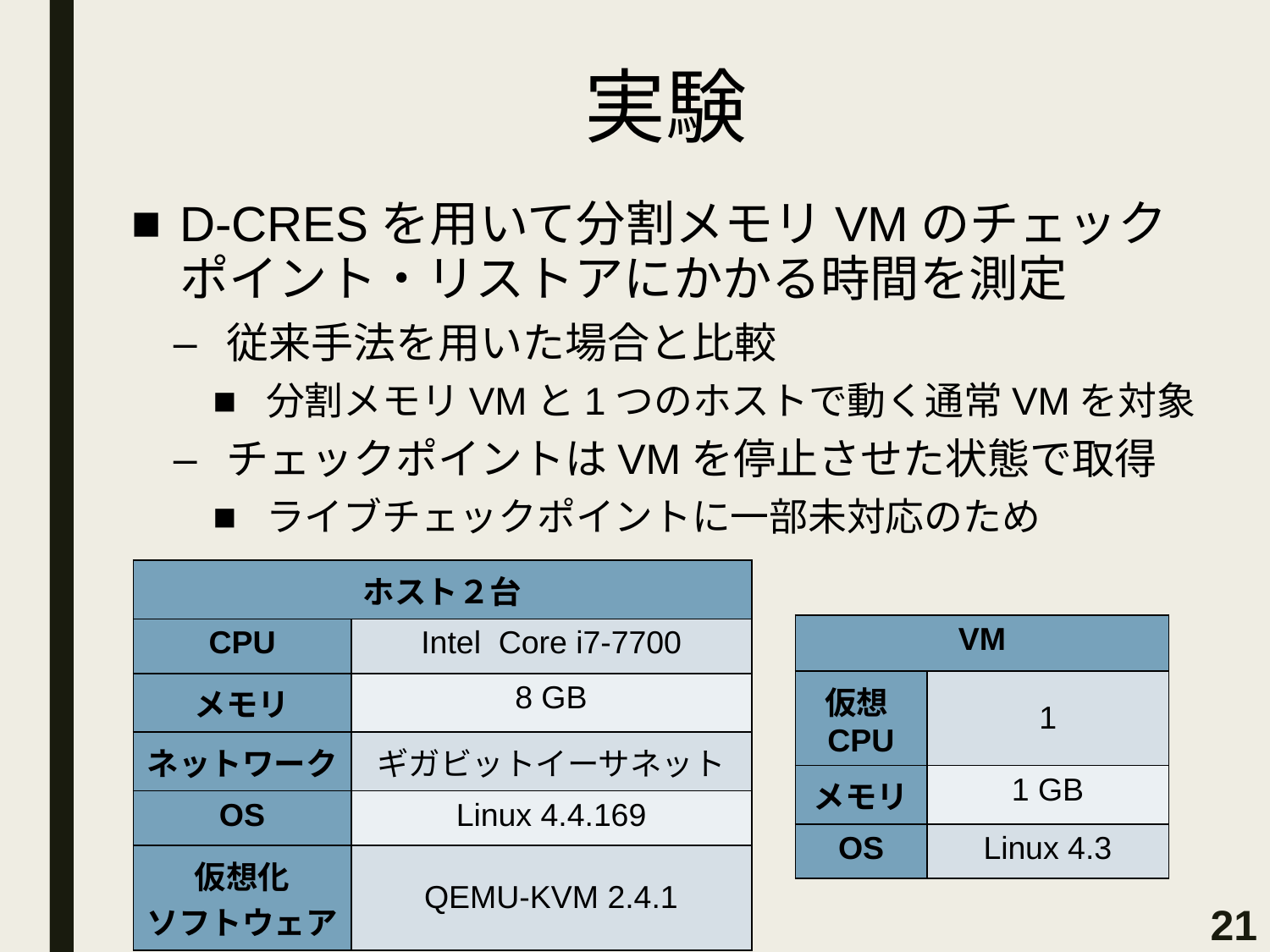

# 実験
D-CRESを用いて分割メモリVMのチェックポイント・リストアにかかる時間を測定
従来手法を用いた場合と比較
分割メモリVMと1つのホストで動く通常VMを対象
チェックポイントはVMを停止させた状態で取得
ライブチェックポイントに一部未対応のため
| ホスト２台 |  |
| --- | --- |
| CPU | Intel Core i7-7700 |
| メモリ | 8 GB |
| ネットワーク | ギガビットイーサネット |
| OS | Linux 4.4.169 |
| 仮想化 ソフトウェア | QEMU-KVM 2.4.1 |
| VM |  |
| --- | --- |
| 仮想CPU | 1 |
| メモリ | 1 GB |
| OS | Linux 4.3 |
21